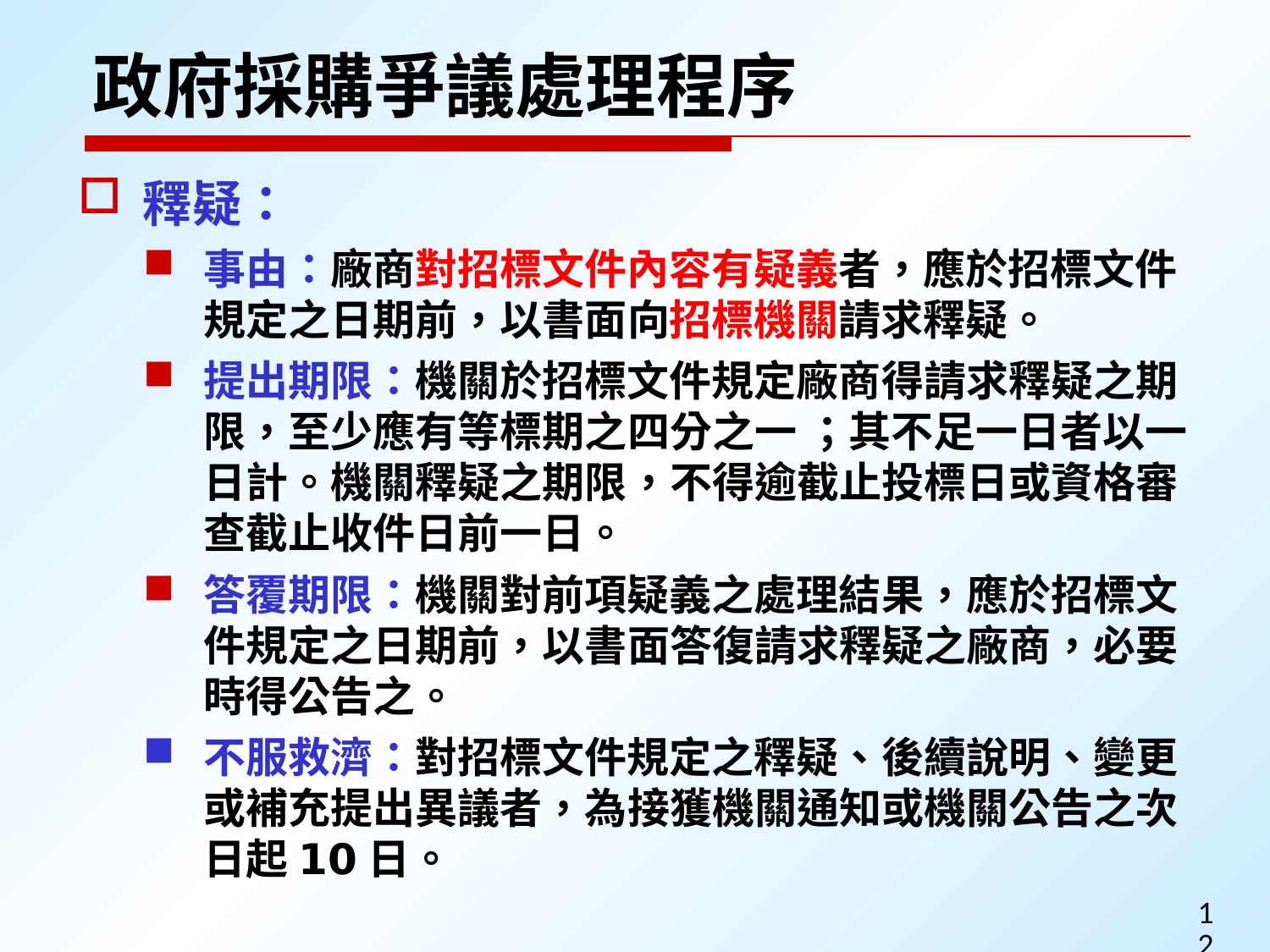

政府採購爭議處理程序
釋疑：
事由：廠商對招標文件內容有疑義者，應於招標文件規定之日期前，以書面向招標機關請求釋疑。
提出期限：機關於招標文件規定廠商得請求釋疑之期限，至少應有等標期之四分之一 ；其不足一日者以一日計。機關釋疑之期限，不得逾截止投標日或資格審查截止收件日前一日。
答覆期限：機關對前項疑義之處理結果，應於招標文件規定之日期前，以書面答復請求釋疑之廠商，必要時得公告之。
不服救濟：對招標文件規定之釋疑、後續說明、變更或補充提出異議者，為接獲機關通知或機關公告之次日起10日。